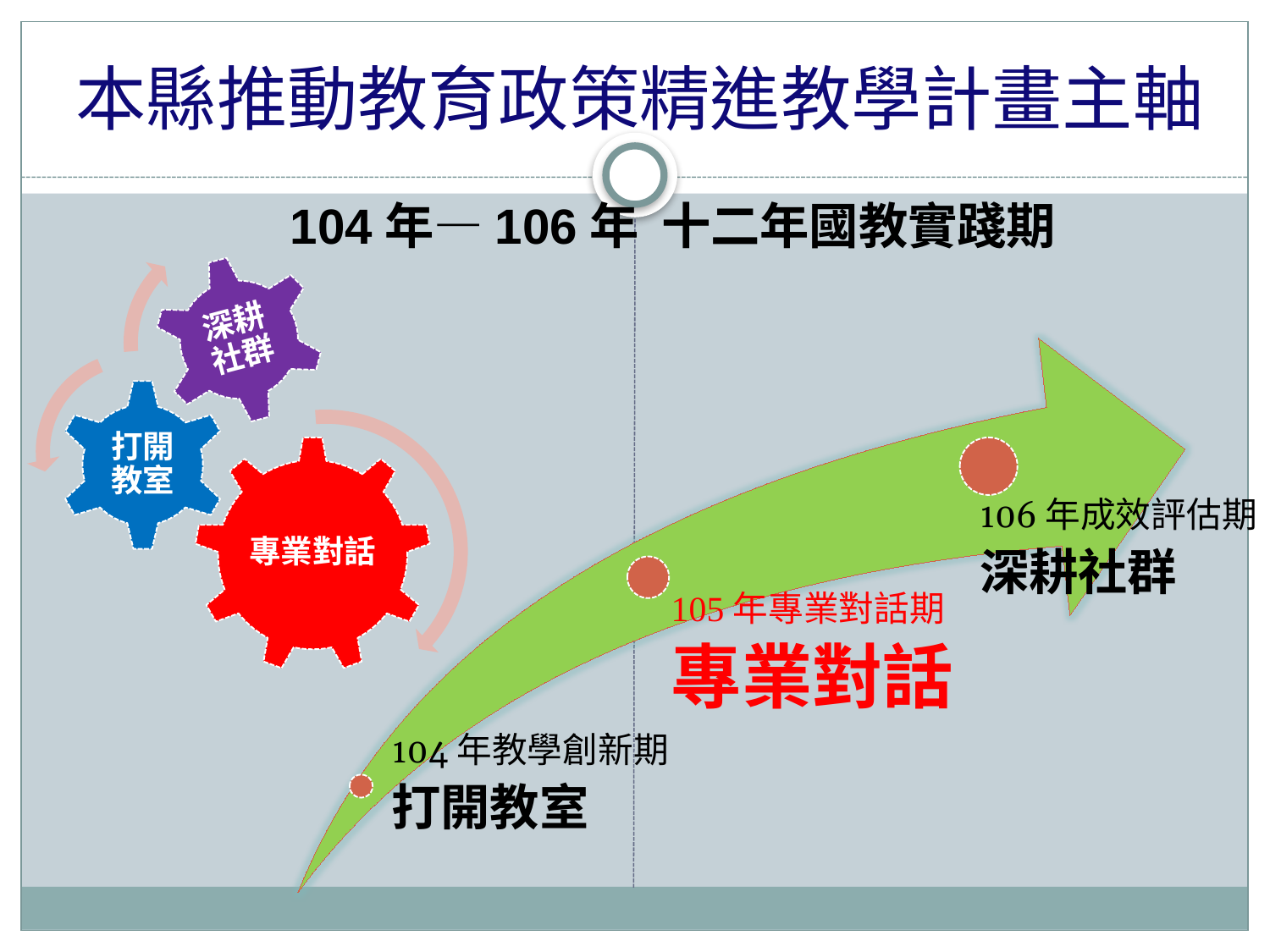

本縣推動教育政策精進教學計畫主軸
專業對話
打開教室
深耕社群

104年—106年  十二年國教實踐期
104年教學創新期
打開教室

105年專業對話期
專業對話
106年成效評估期
深耕社群